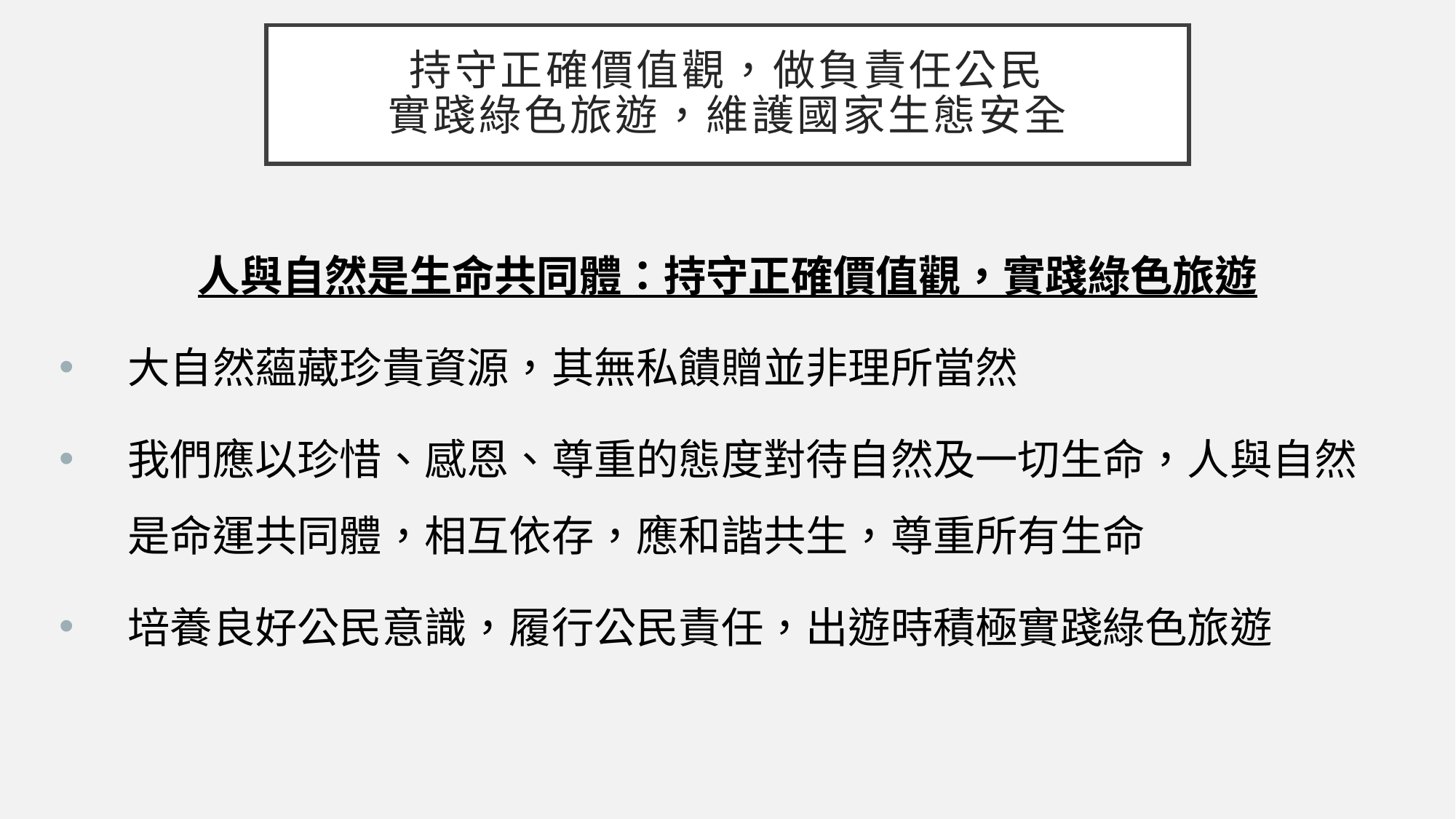

# 持守正確價值觀，做負責任公民 實踐綠色旅遊，維護國家生態安全
人與自然是生命共同體：持守正確價值觀，實踐綠色旅遊
大自然蘊藏珍貴資源，其無私饋贈並非理所當然
我們應以珍惜、感恩、尊重的態度對待自然及一切生命，人與自然是命運共同體，相互依存，應和諧共生，尊重所有生命
培養良好公民意識，履行公民責任，出遊時積極實踐綠色旅遊